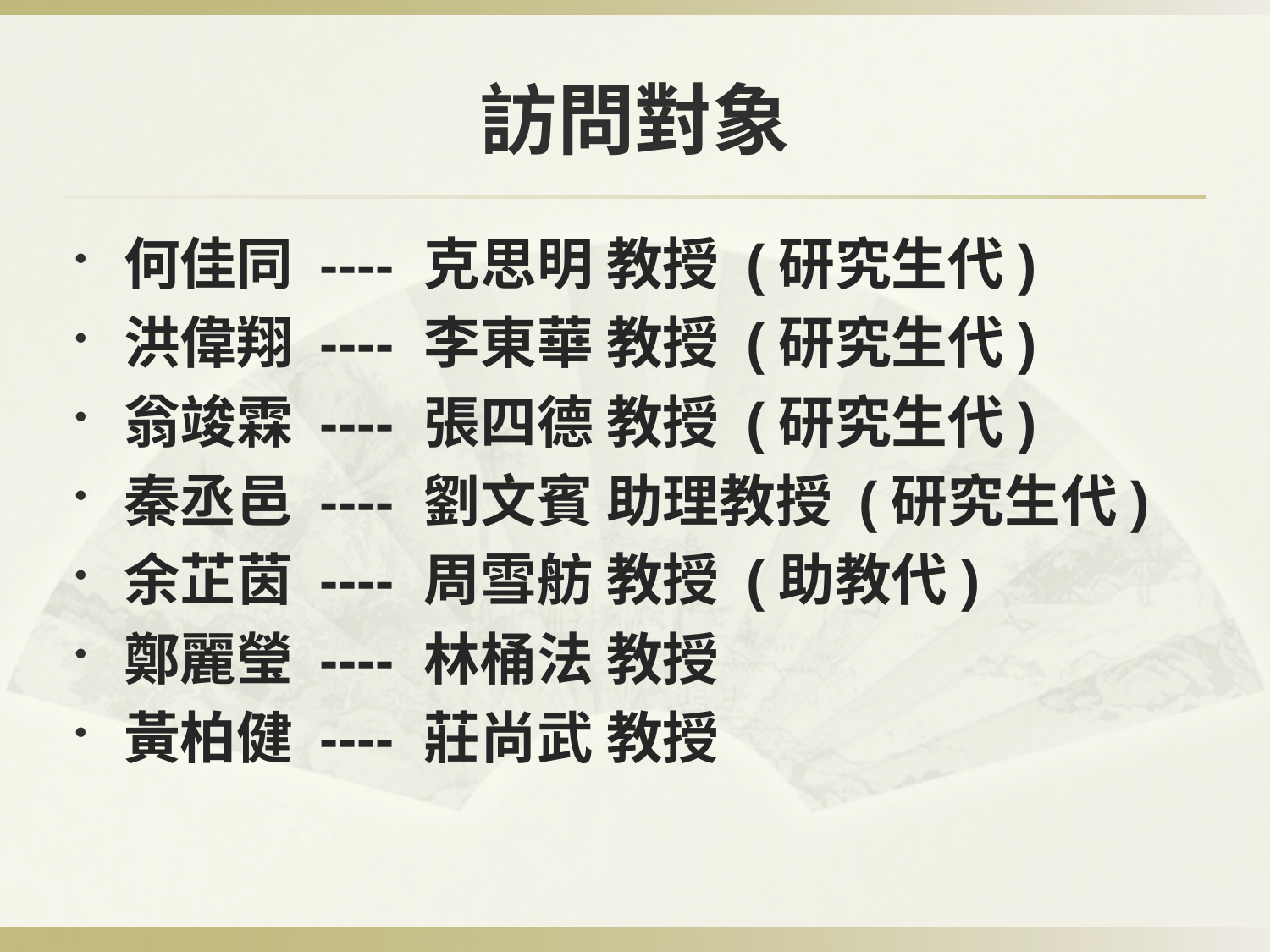

# 訪問對象
何佳同 ---- 克思明 教授 (研究生代)
洪偉翔 ---- 李東華 教授 (研究生代)
翁竣霖 ---- 張四德 教授 (研究生代)
秦丞邑 ---- 劉文賓 助理教授 (研究生代)
余芷茵 ---- 周雪舫 教授 (助教代)
鄭麗瑩 ---- 林桶法 教授
黃柏健 ---- 莊尚武 教授